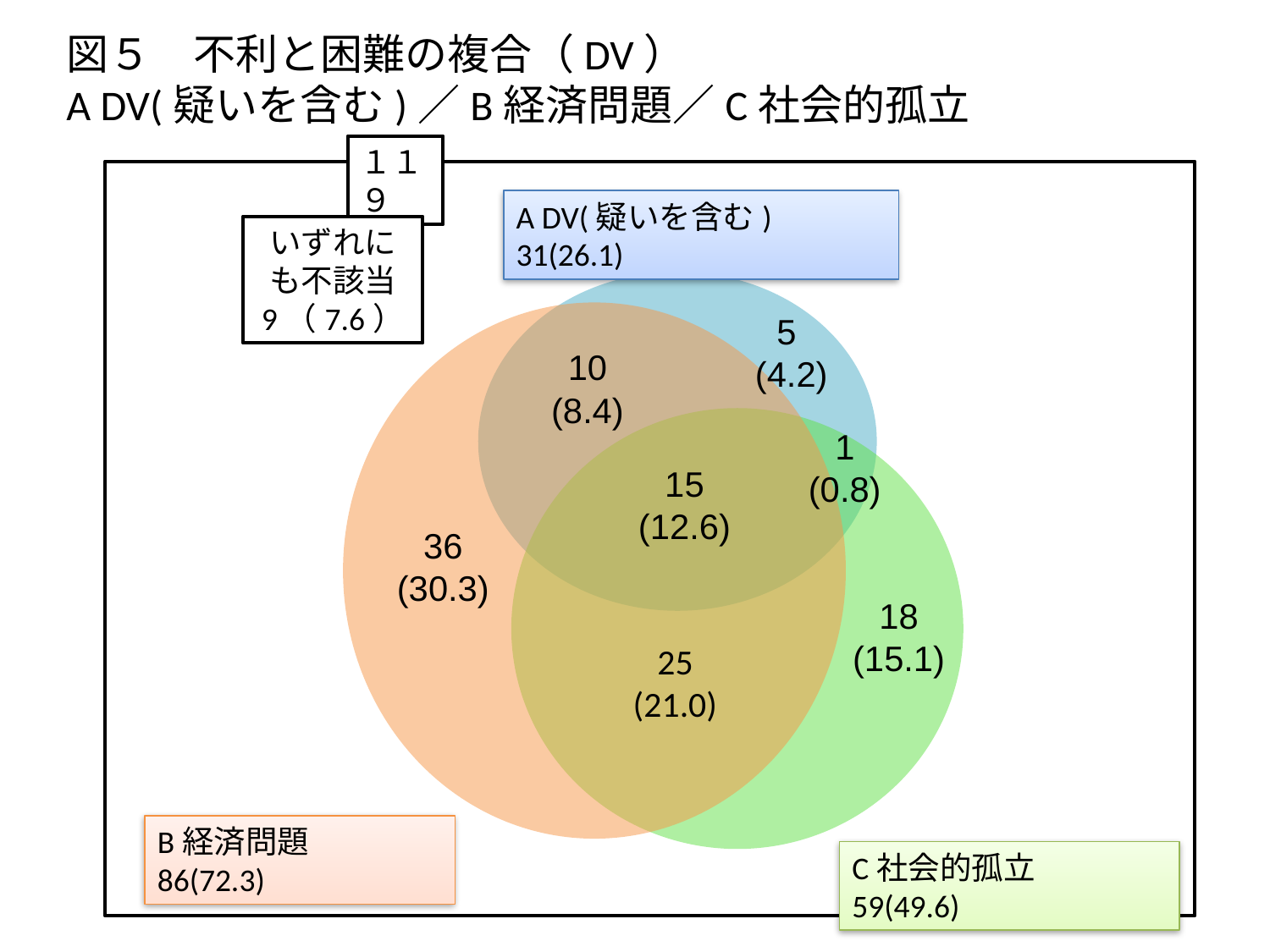

# 図５　不利と困難の複合（DV） A DV(疑いを含む)／B経済問題／C社会的孤立
１１９

A DV(疑いを含む)　31(26.1)
いずれにも不該当
9（7.6）
5
(4.2)
10
(8.4)
1
(0.8)

15
(12.6)
36
(30.3)
18
(15.1)
25
(21.0)
B経済問題　86(72.3)
C社会的孤立　59(49.6)